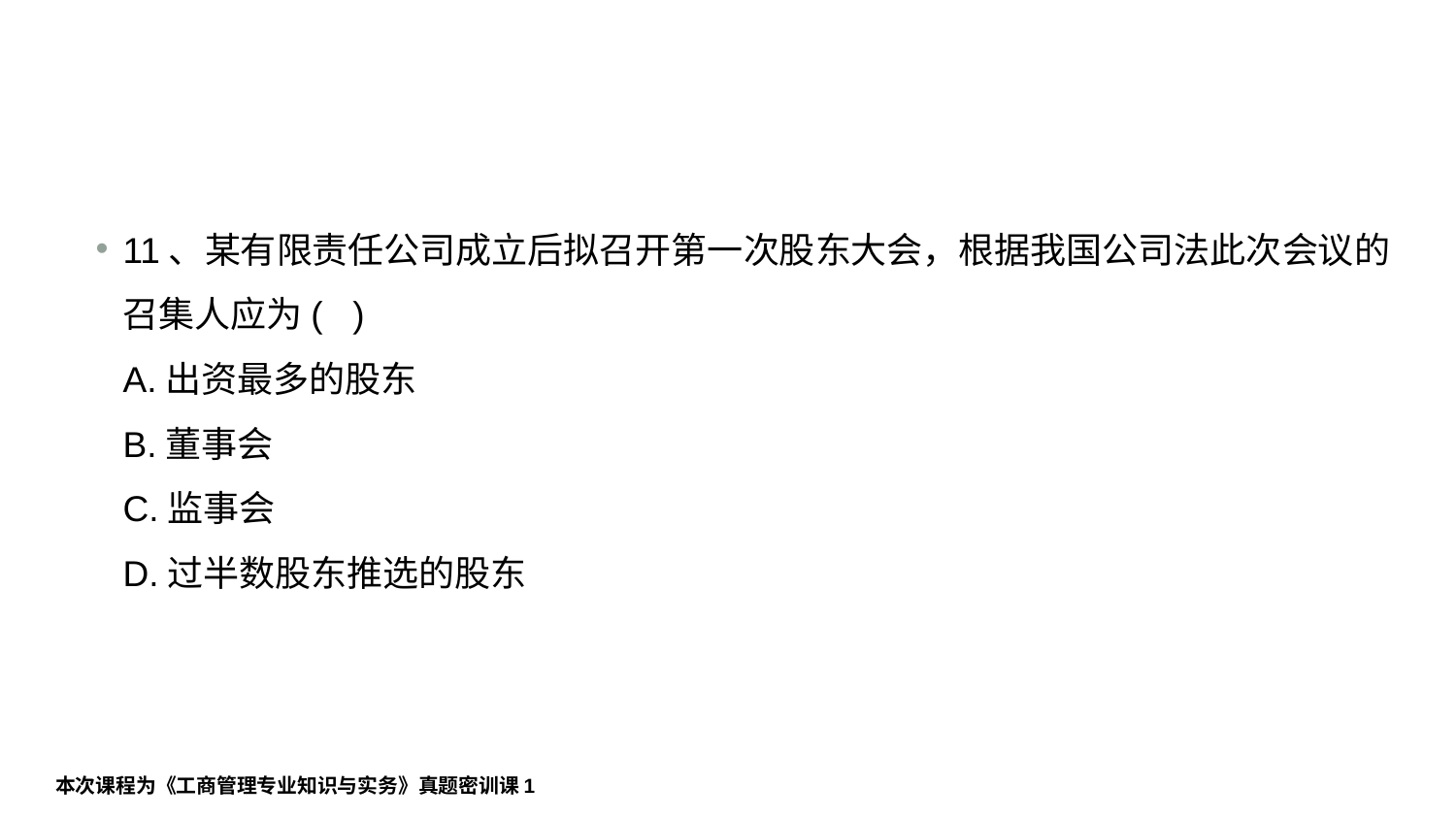

11、某有限责任公司成立后拟召开第一次股东大会，根据我国公司法此次会议的召集人应为(   )
A.出资最多的股东
B.董事会
C.监事会
D.过半数股东推选的股东